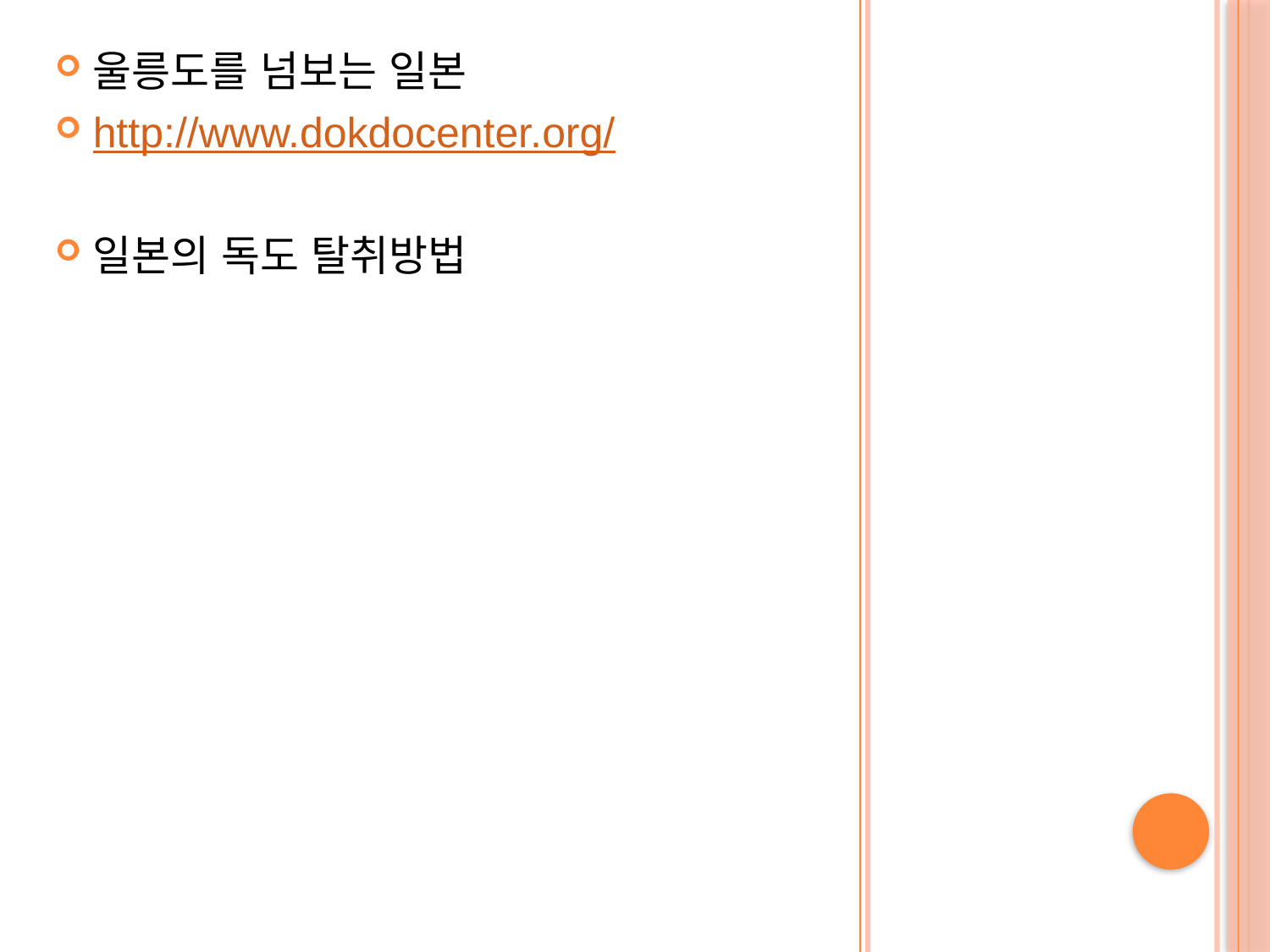

울릉도를 넘보는 일본
http://www.dokdocenter.org/

일본의 독도 탈취방법

#